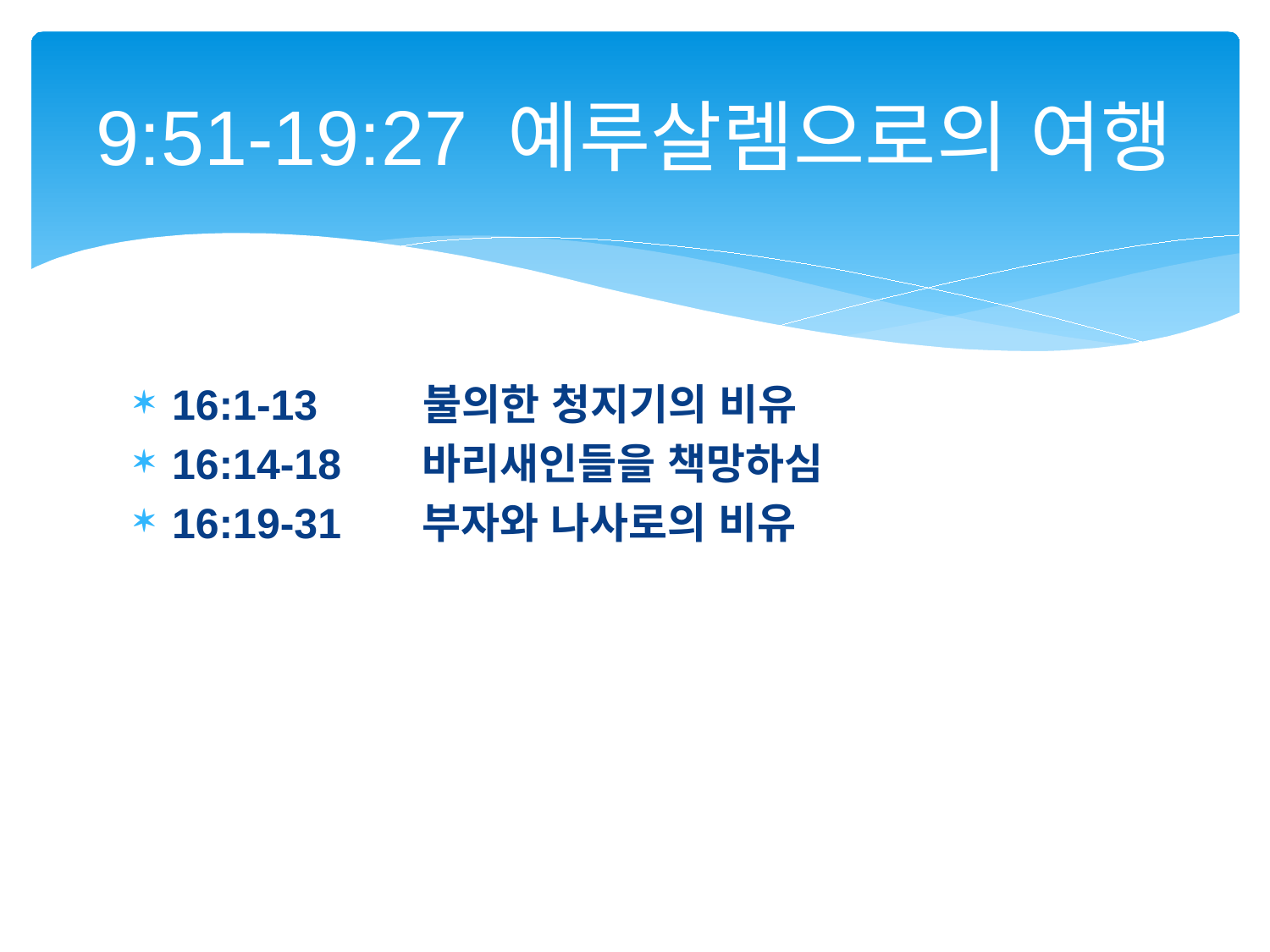

# 9:51-19:27 예루살렘으로의 여행
16:1-13        불의한 청지기의 비유
16:14-18      바리새인들을 책망하심
16:19-31      부자와 나사로의 비유